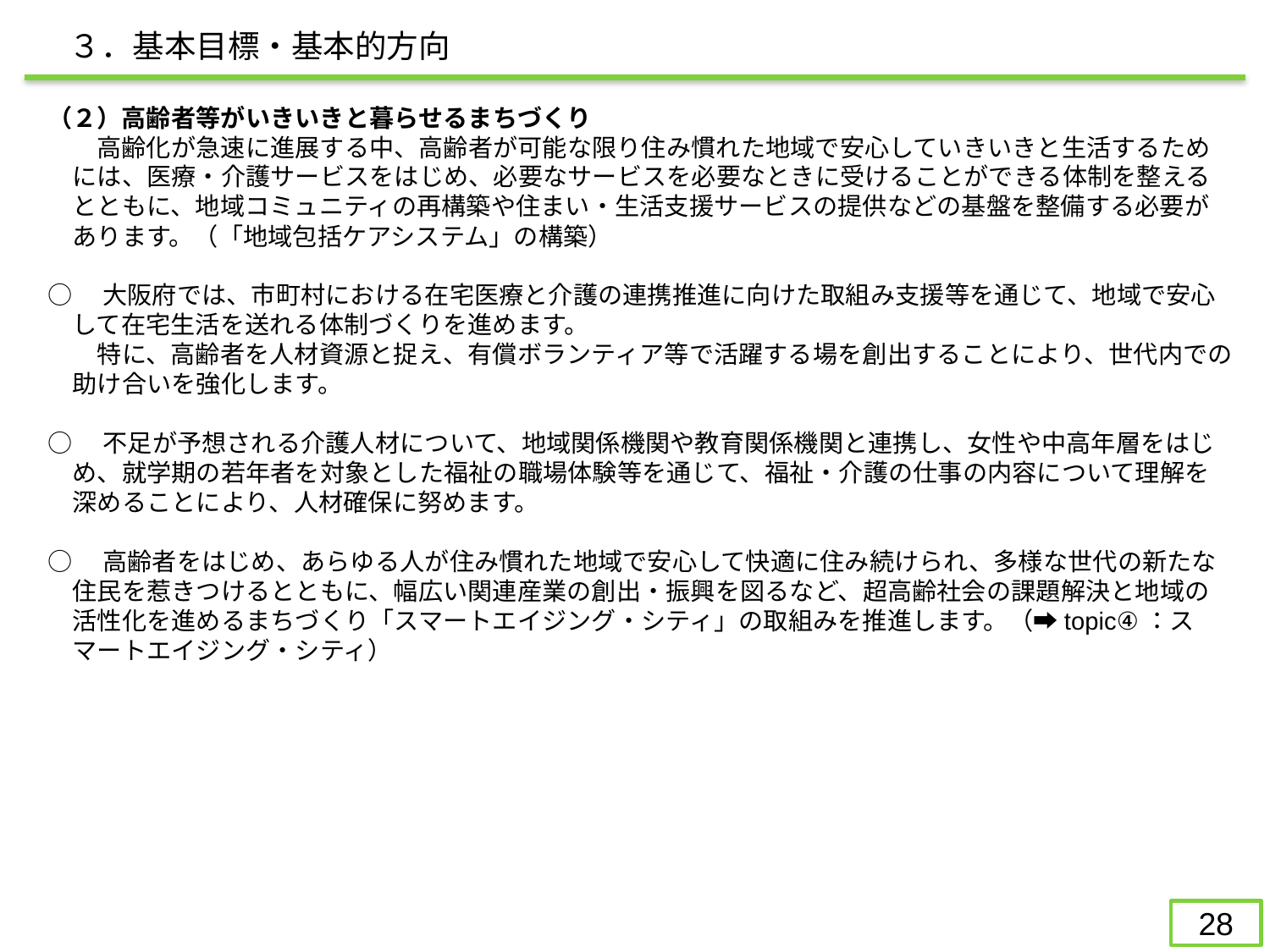

３．基本目標・基本的方向
（２）高齢者等がいきいきと暮らせるまちづくり
　　高齢化が急速に進展する中、高齢者が可能な限り住み慣れた地域で安心していきいきと生活するためには、医療・介護サービスをはじめ、必要なサービスを必要なときに受けることができる体制を整えるとともに、地域コミュニティの再構築や住まい・生活支援サービスの提供などの基盤を整備する必要があります。（「地域包括ケアシステム」の構築）

○　大阪府では、市町村における在宅医療と介護の連携推進に向けた取組み支援等を通じて、地域で安心して在宅生活を送れる体制づくりを進めます。
　特に、高齢者を人材資源と捉え、有償ボランティア等で活躍する場を創出することにより、世代内での助け合いを強化します。

○　不足が予想される介護人材について、地域関係機関や教育関係機関と連携し、女性や中高年層をはじめ、就学期の若年者を対象とした福祉の職場体験等を通じて、福祉・介護の仕事の内容について理解を深めることにより、人材確保に努めます。

○　高齢者をはじめ、あらゆる人が住み慣れた地域で安心して快適に住み続けられ、多様な世代の新たな住民を惹きつけるとともに、幅広い関連産業の創出・振興を図るなど、超高齢社会の課題解決と地域の活性化を進めるまちづくり「スマートエイジング・シティ」の取組みを推進します。（➡topic④：スマートエイジング・シティ）
28